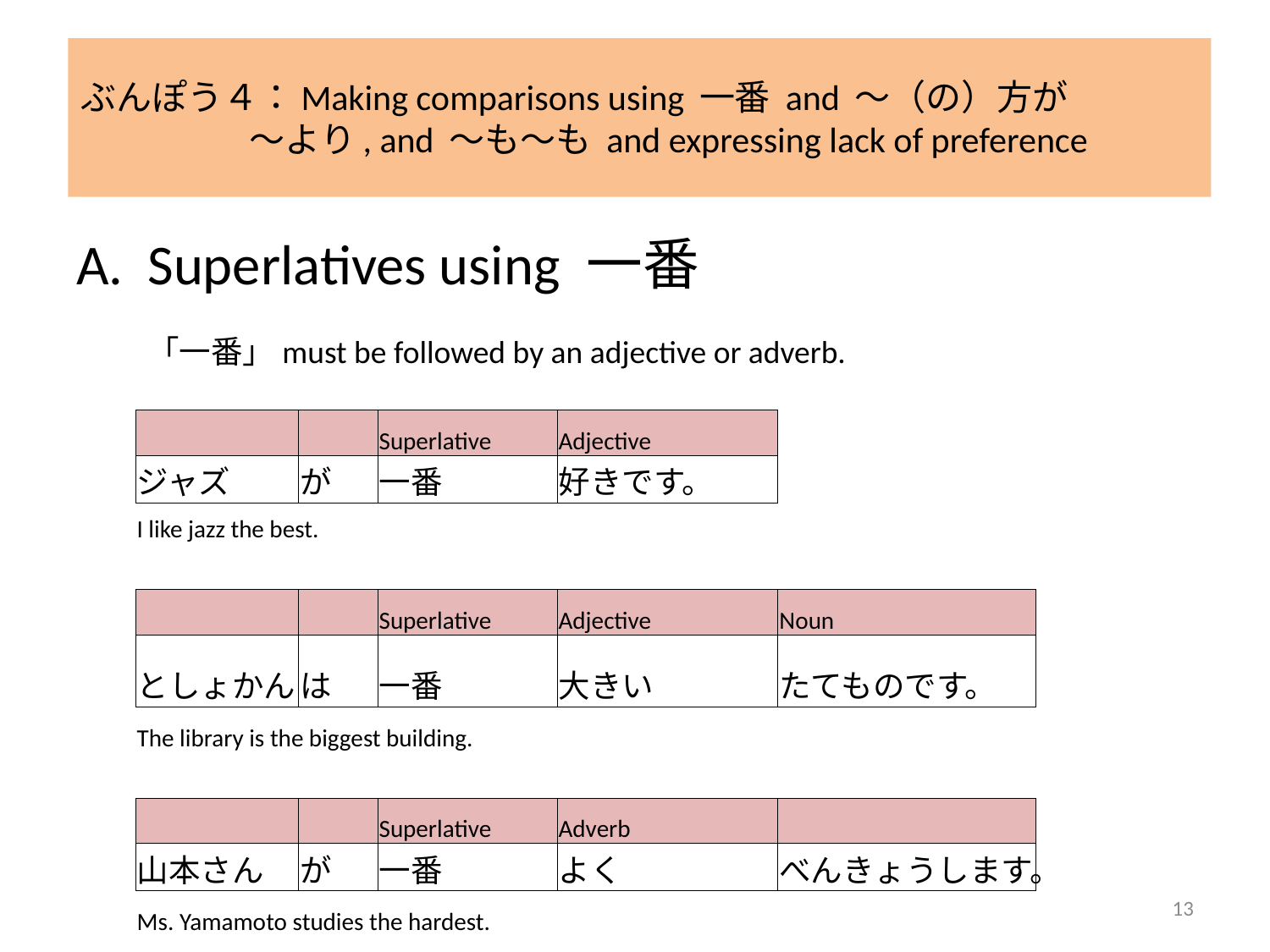

# ぶんぽう４：Making comparisons using 一番 and ～（の）方が ～より, and ～も～も and expressing lack of preference
Superlatives using 一番
	「一番」must be followed by an adjective or adverb.
|  |  | Superlative | Adjective |  |
| --- | --- | --- | --- | --- |
| ジャズ | が | 一番 | 好きです。 |  |
| I like jazz the best. |  |  |  |  |
|  |  |  |  |  |
|  |  | Superlative | Adjective | Noun |
| としょかん | は | 一番 | 大きい | たてものです。 |
| The library is the biggest building. |  |  |  |  |
|  |  |  |  |  |
|  |  | Superlative | Adverb |  |
| 山本さん | が | 一番 | よく | べんきょうします。 |
| Ms. Yamamoto studies the hardest. |  |  |  |  |
13